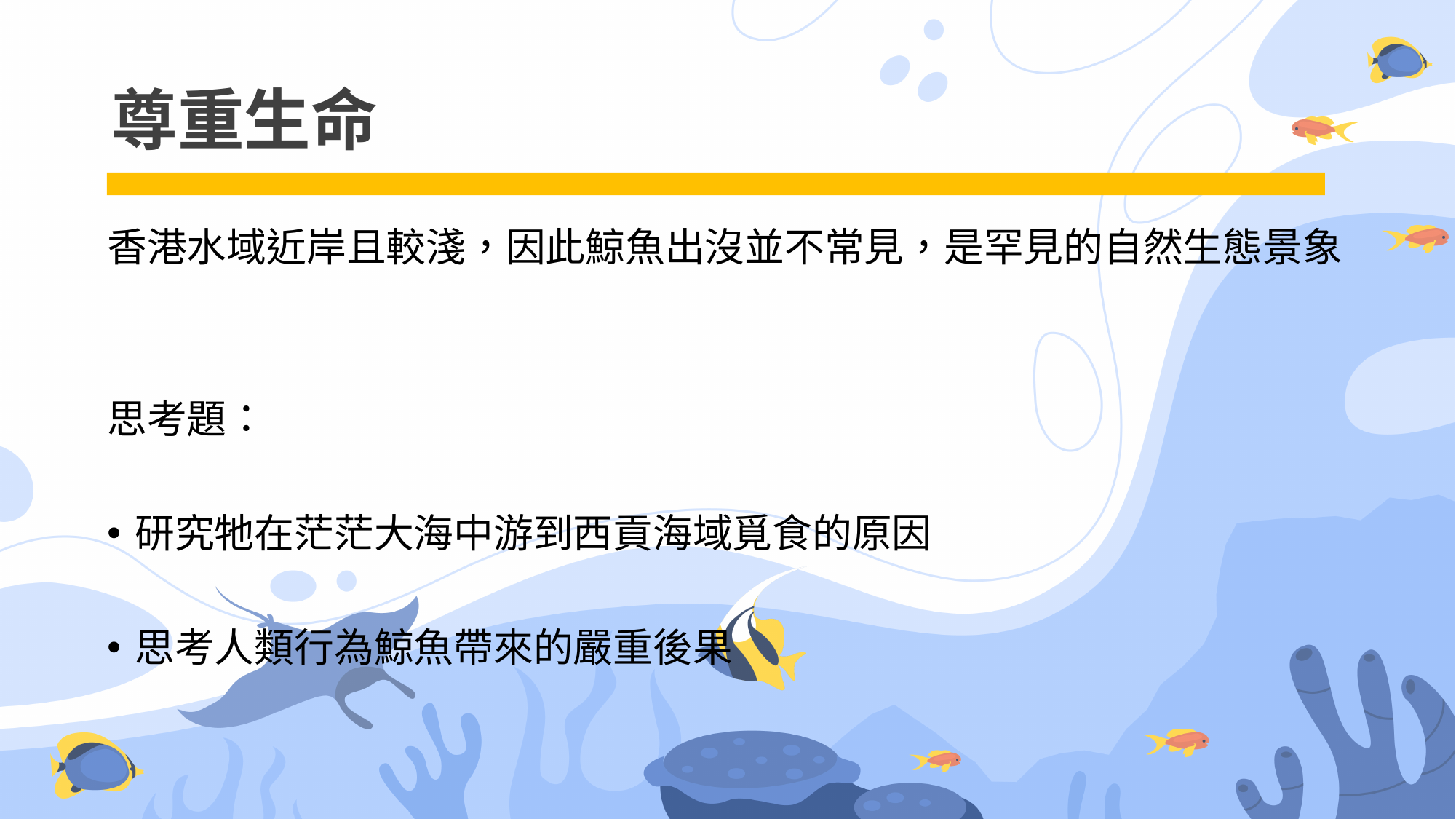

# 尊重生命

香港水域近岸且較淺，因此鯨魚出沒並不常見，是罕見的自然生態景象

思考題：

研究牠在茫茫大海中游到西貢海域覓食的原因

思考人類行為鯨魚帶來的嚴重後果